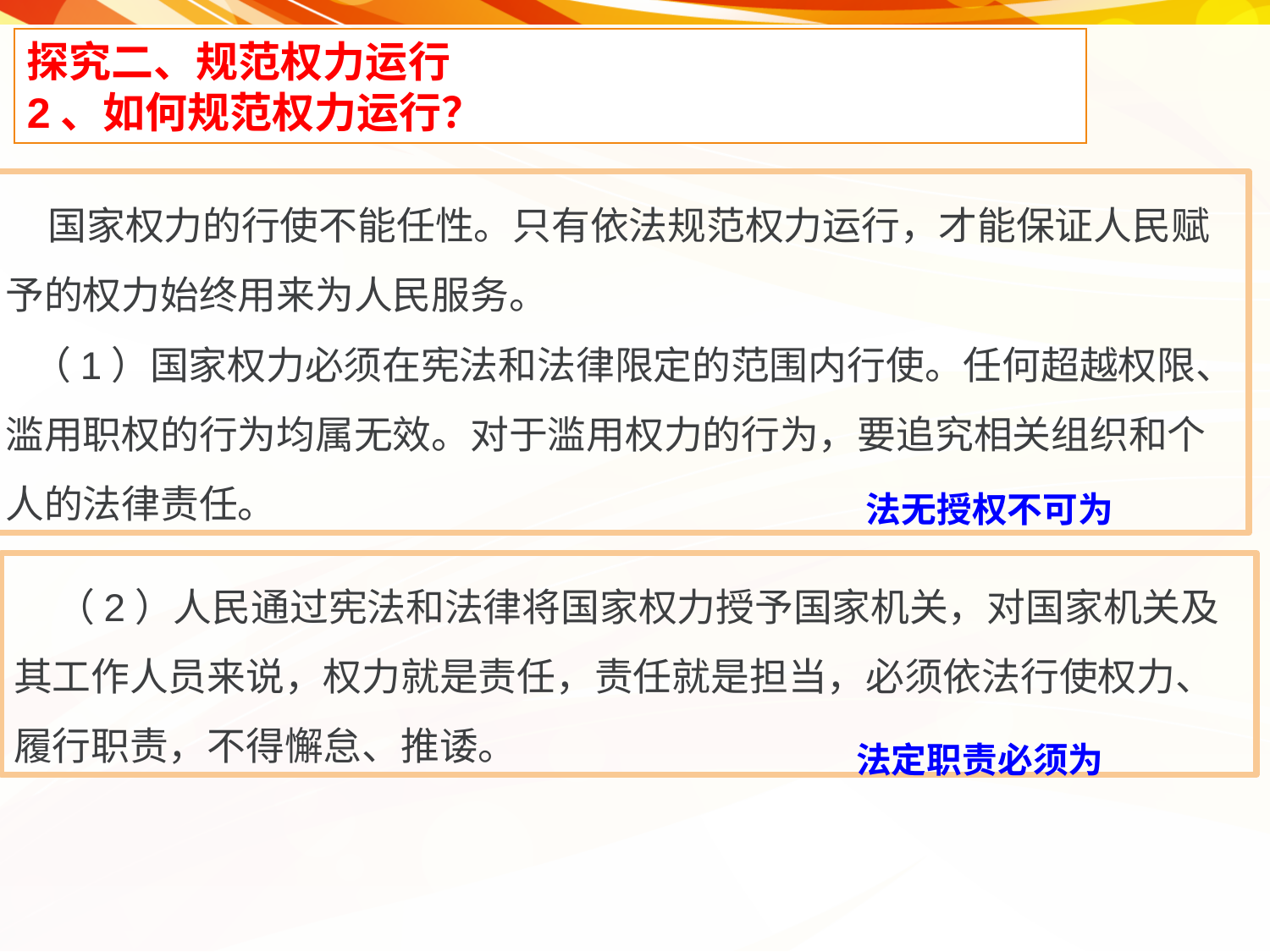

探究二、规范权力运行
2、如何规范权力运行？
国家权力的行使不能任性。只有依法规范权力运行，才能保证人民赋予的权力始终用来为人民服务。
  （1）国家权力必须在宪法和法律限定的范围内行使。任何超越权限、滥用职权的行为均属无效。对于滥用权力的行为，要追究相关组织和个人的法律责任。
法无授权不可为
（2）人民通过宪法和法律将国家权力授予国家机关，对国家机关及其工作人员来说，权力就是责任，责任就是担当，必须依法行使权力、履行职责，不得懈怠、推诿。
法定职责必须为